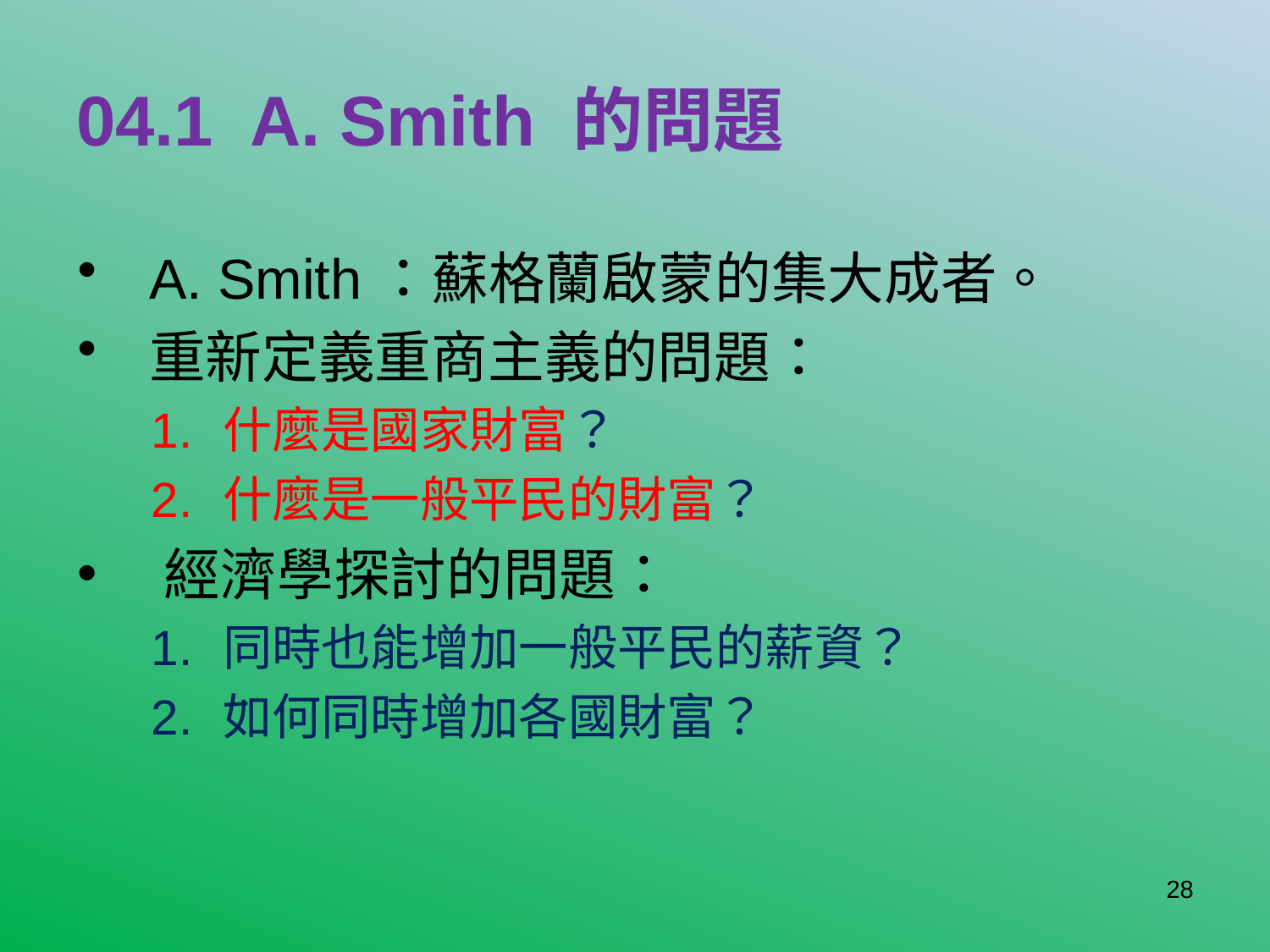

# 04.1  A. Smith 的問題
A. Smith：蘇格蘭啟蒙的集大成者。
重新定義重商主義的問題：
什麼是國家財富？
什麼是一般平民的財富？
經濟學探討的問題：
同時也能增加一般平民的薪資？
如何同時增加各國財富？
28